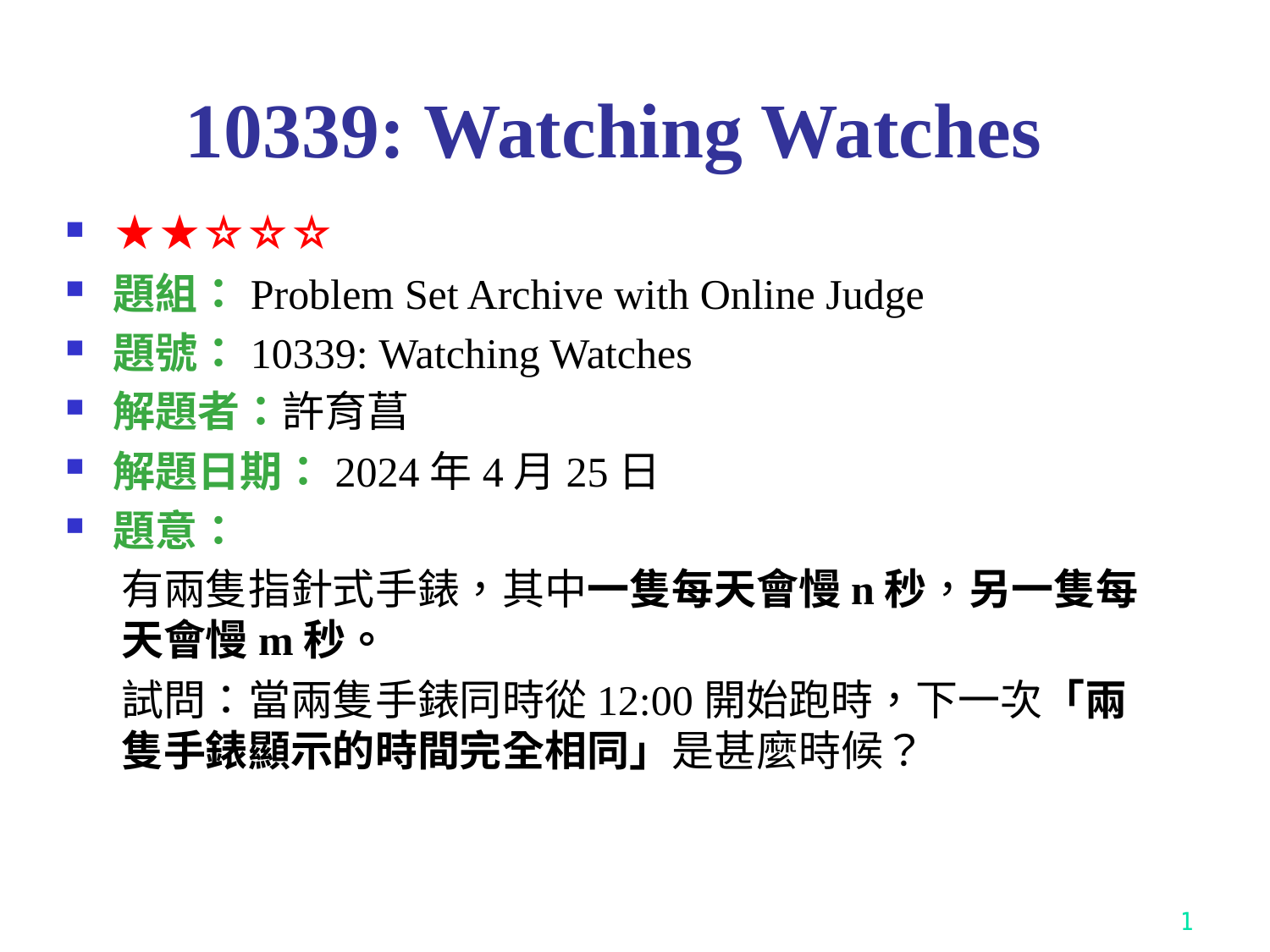

# 10339: Watching Watches
★★☆☆☆
題組：Problem Set Archive with Online Judge
題號：10339: Watching Watches
解題者：許育菖
解題日期：2024年4月25日
題意：
有兩隻指針式手錶，其中一隻每天會慢n秒，另一隻每天會慢m秒。
試問：當兩隻手錶同時從12:00開始跑時，下一次「兩隻手錶顯示的時間完全相同」是甚麼時候？
1